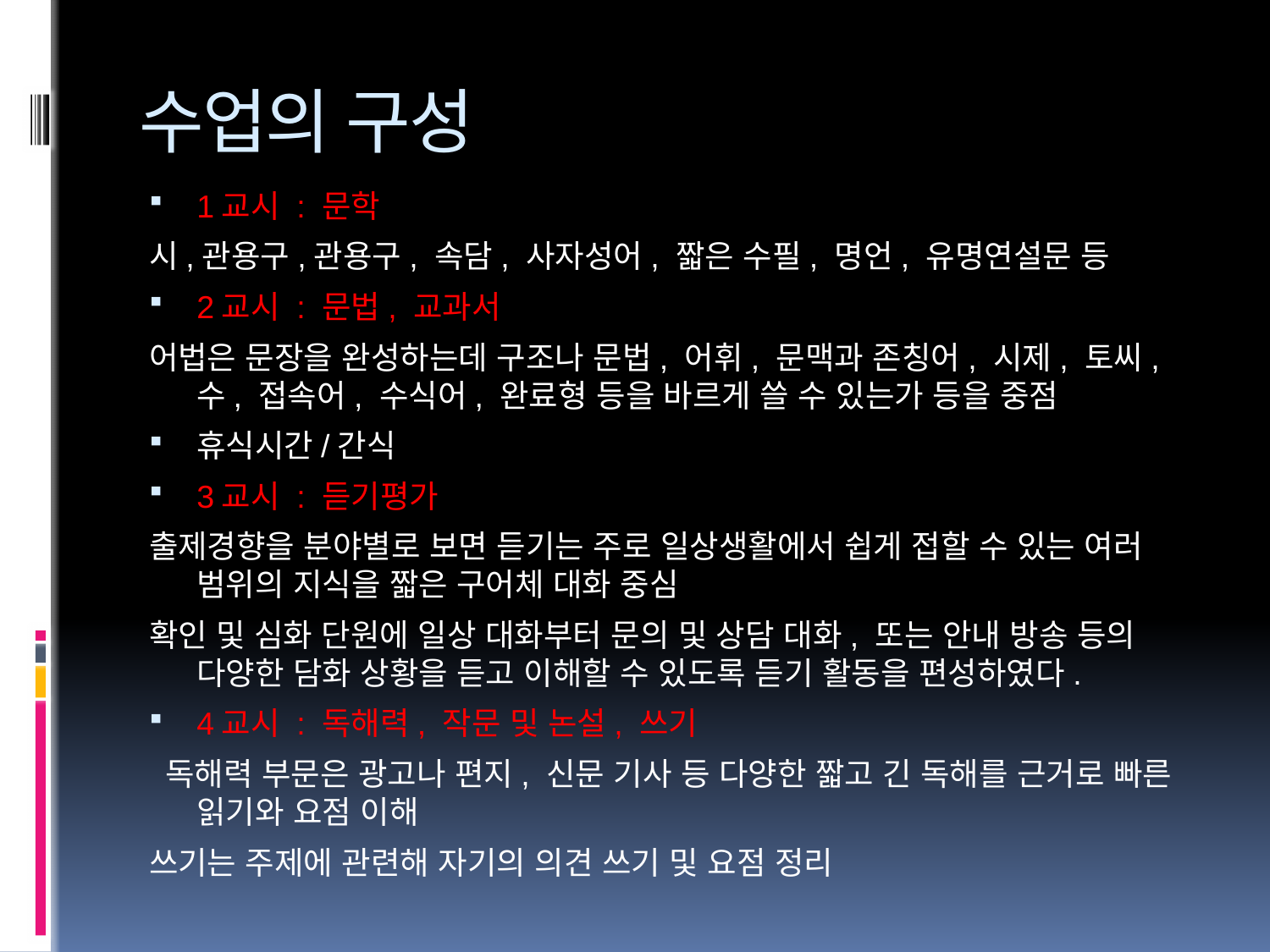

# 수업의 구성
1교시 : 문학
시,관용구,관용구, 속담, 사자성어, 짧은 수필, 명언, 유명연설문 등
2교시 : 문법, 교과서
어법은 문장을 완성하는데 구조나 문법, 어휘, 문맥과 존칭어, 시제, 토씨, 수, 접속어, 수식어, 완료형 등을 바르게 쓸 수 있는가 등을 중점
휴식시간/간식
3교시 : 듣기평가
출제경향을 분야별로 보면 듣기는 주로 일상생활에서 쉽게 접할 수 있는 여러 범위의 지식을 짧은 구어체 대화 중심
확인 및 심화 단원에 일상 대화부터 문의 및 상담 대화, 또는 안내 방송 등의 다양한 담화 상황을 듣고 이해할 수 있도록 듣기 활동을 편성하였다.
4교시 : 독해력, 작문 및 논설, 쓰기
 독해력 부문은 광고나 편지, 신문 기사 등 다양한 짧고 긴 독해를 근거로 빠른 읽기와 요점 이해
쓰기는 주제에 관련해 자기의 의견 쓰기 및 요점 정리